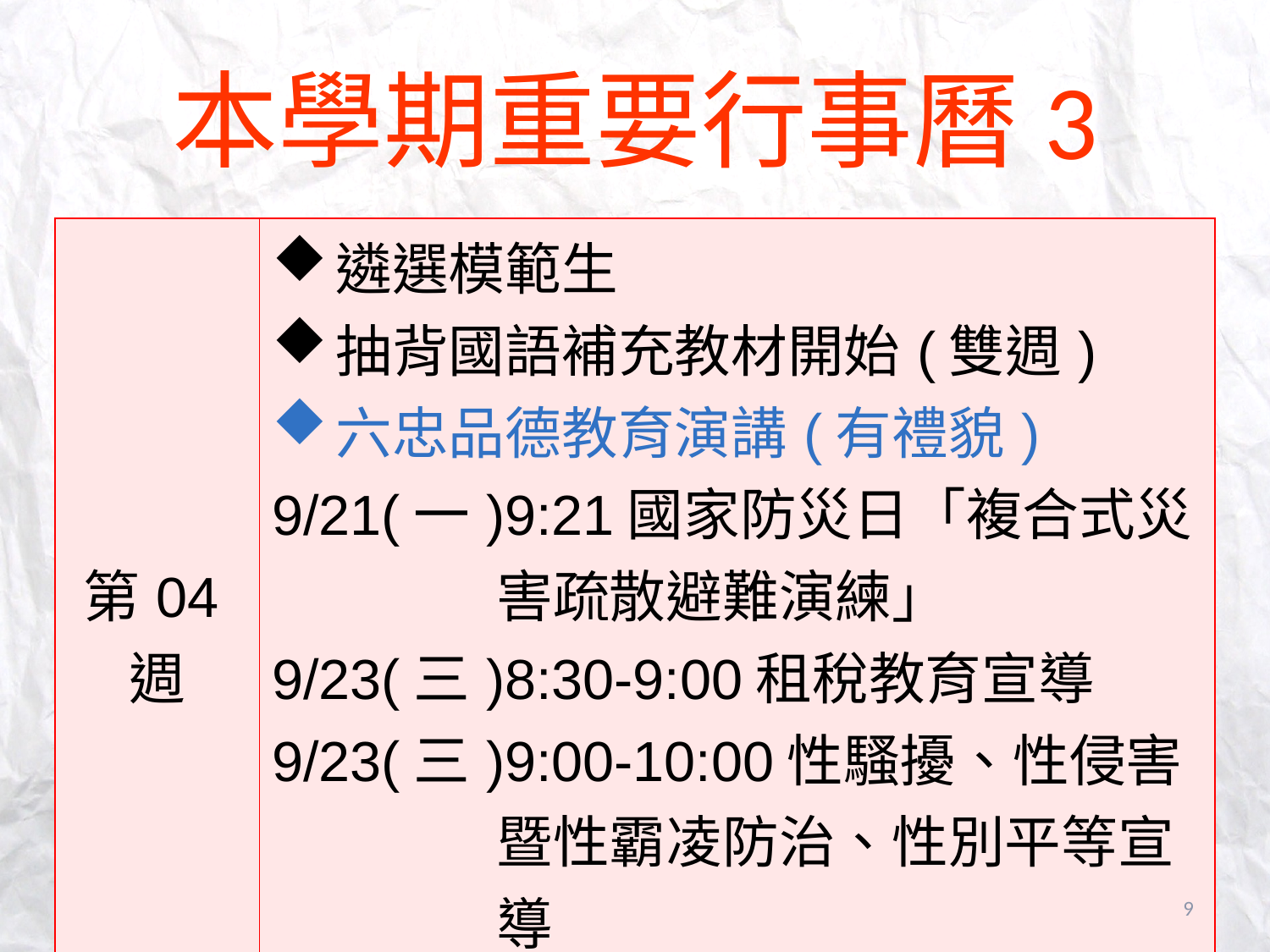

# 本學期重要行事曆3
| 第04週 | 遴選模範生 抽背國語補充教材開始(雙週) 六忠品德教育演講(有禮貌) 9/21(一)9:21國家防災日「複合式災害疏散避難演練」 9/23(三)8:30-9:00租稅教育宣導 9/23(三)9:00-10:00性騷擾、性侵害暨性霸凌防治、性別平等宣導 9/25(五)中秋節放假 |
| --- | --- |
9